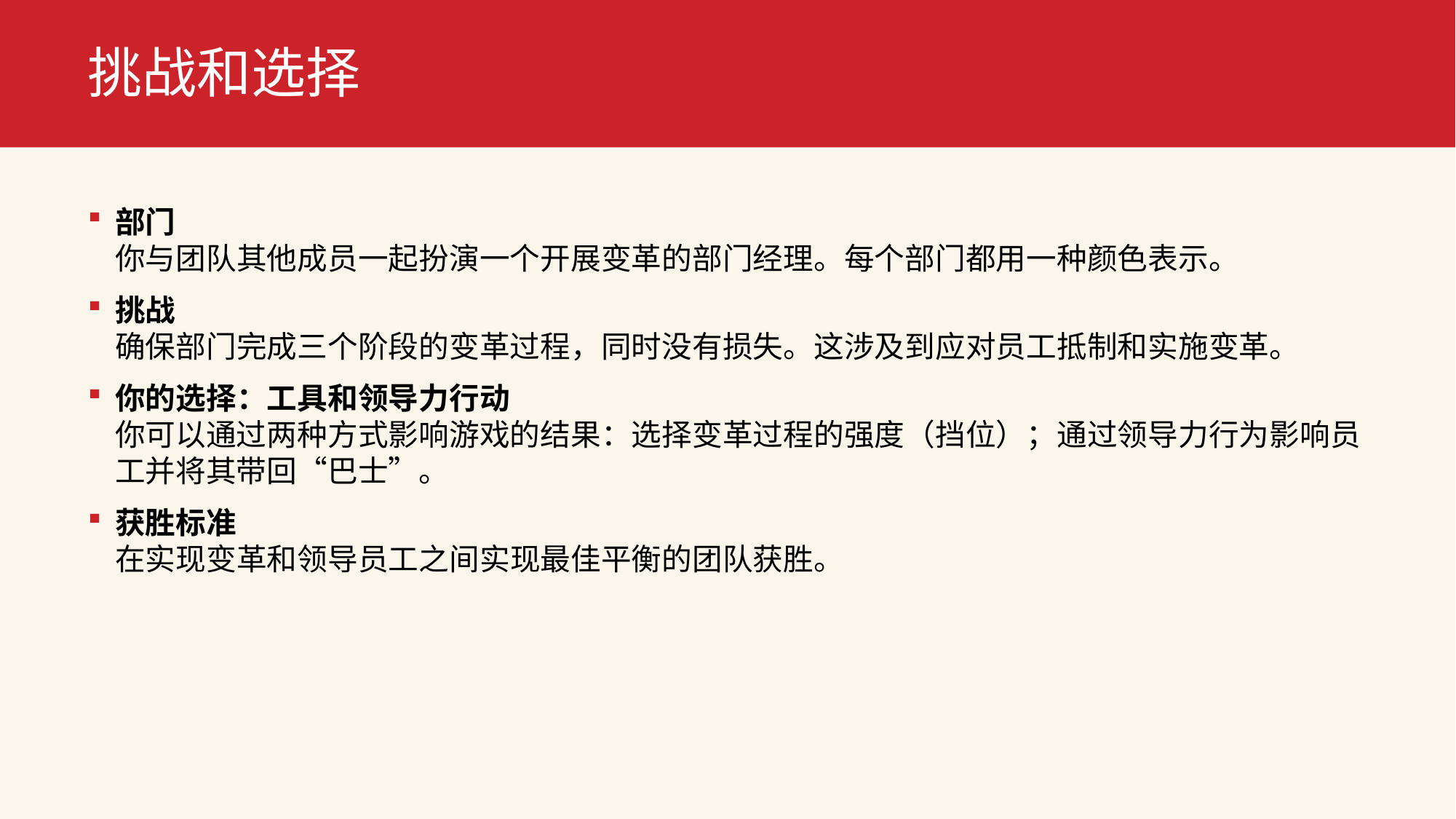

# 挑战和选择
部门
你与团队其他成员一起扮演一个开展变革的部门经理。每个部门都用一种颜色表示。
挑战
确保部门完成三个阶段的变革过程，同时没有损失。这涉及到应对员工抵制和实施变革。
你的选择：工具和领导力行动
你可以通过两种方式影响游戏的结果：选择变革过程的强度（挡位）；通过领导力行为影响员工并将其带回“巴士”。
获胜标准
在实现变革和领导员工之间实现最佳平衡的团队获胜。